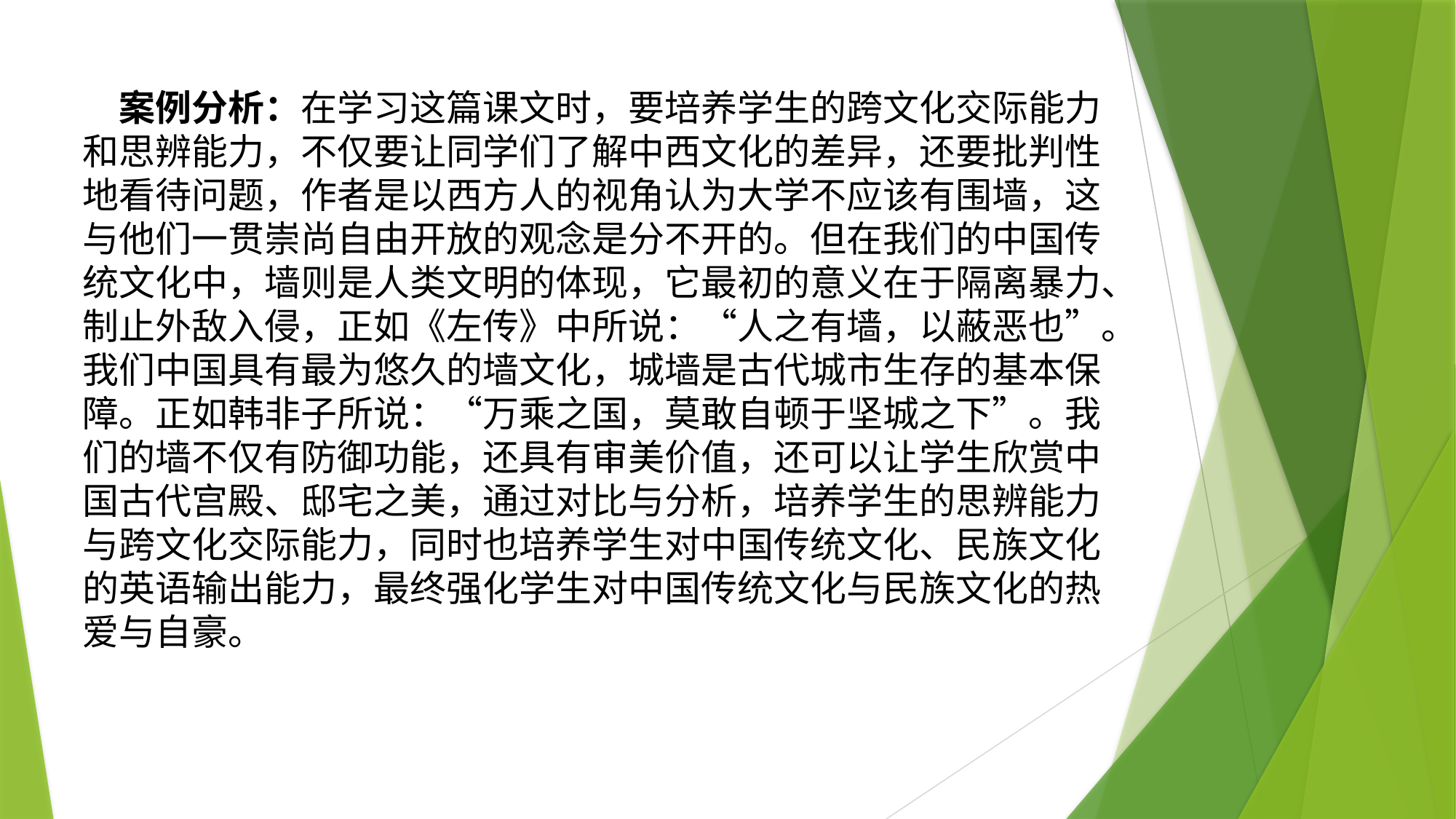

案例分析：在学习这篇课文时，要培养学生的跨文化交际能力和思辨能力，不仅要让同学们了解中西文化的差异，还要批判性地看待问题，作者是以西方人的视角认为大学不应该有围墙，这与他们一贯崇尚自由开放的观念是分不开的。但在我们的中国传统文化中，墙则是人类文明的体现，它最初的意义在于隔离暴力、制止外敌入侵，正如《左传》中所说：“人之有墙，以蔽恶也”。我们中国具有最为悠久的墙文化，城墙是古代城市生存的基本保障。正如韩非子所说：“万乘之国，莫敢自顿于坚城之下”。我们的墙不仅有防御功能，还具有审美价值，还可以让学生欣赏中国古代宫殿、邸宅之美，通过对比与分析，培养学生的思辨能力与跨文化交际能力，同时也培养学生对中国传统文化、民族文化的英语输出能力，最终强化学生对中国传统文化与民族文化的热爱与自豪。